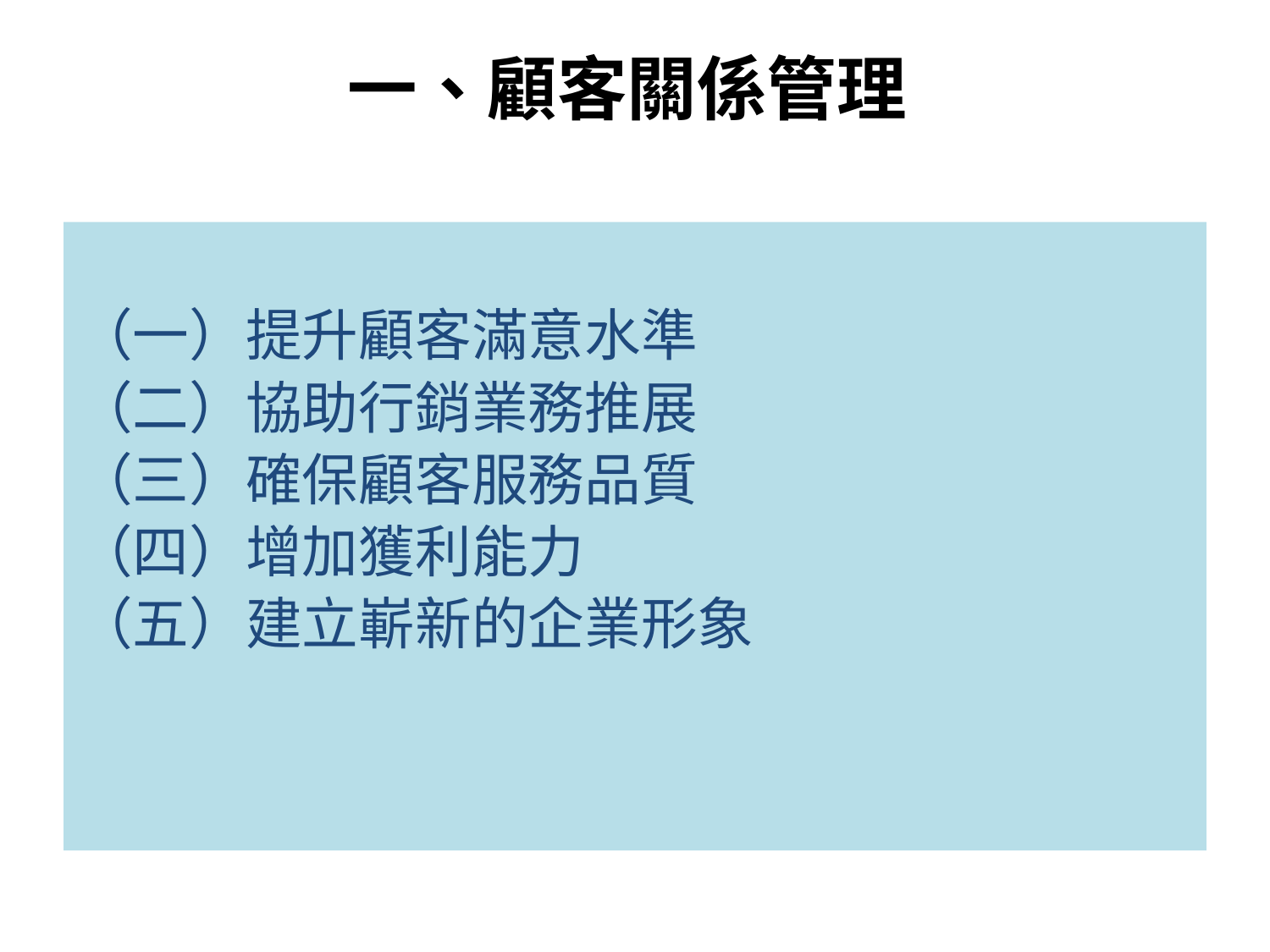

# 一、顧客關係管理

（一）提升顧客滿意水準
（二）協助行銷業務推展
（三）確保顧客服務品質
（四）增加獲利能力
（五）建立嶄新的企業形象